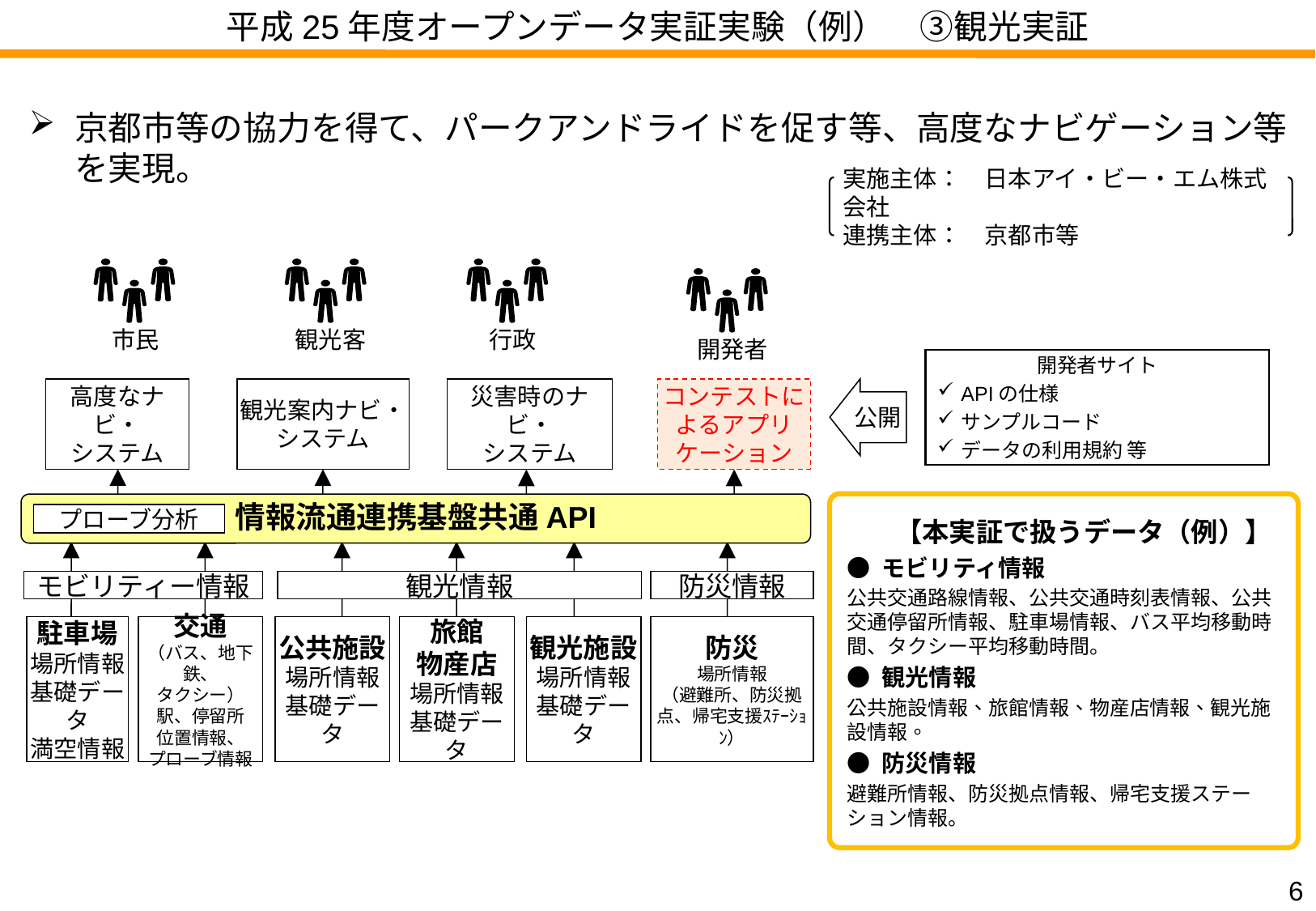

平成25年度オープンデータ実証実験（例）　③観光実証
京都市等の協力を得て、パークアンドライドを促す等、高度なナビゲーション等を実現。
実施主体：　日本アイ・ビー・エム株式会社
連携主体：　京都市等

市民

観光客

行政

開発者
開発者サイト
APIの仕様
サンプルコード
データの利用規約 等
公開
高度なナビ・
システム
観光案内ナビ・
システム
災害時のナビ・
システム
コンテストによるアプリケーション

　【本実証で扱うデータ（例）】
● モビリティ情報
公共交通路線情報、公共交通時刻表情報、公共交通停留所情報、駐車場情報、バス平均移動時間、タクシー平均移動時間。
● 観光情報
公共施設情報、旅館情報、物産店情報、観光施設情報。
● 防災情報
避難所情報、防災拠点情報、帰宅支援ステーション情報。
情報流通連携基盤共通API
プローブ分析

モビリティー情報
観光情報
防災情報
駐車場
場所情報
基礎データ
満空情報
交通
（バス、地下鉄、
タクシー）
駅、停留所
位置情報、
プローブ情報
公共施設
場所情報
基礎データ
旅館
物産店
場所情報
基礎データ
観光施設
場所情報
基礎データ
防災
場所情報
（避難所、防災拠点、帰宅支援ｽﾃｰｼｮﾝ）
6